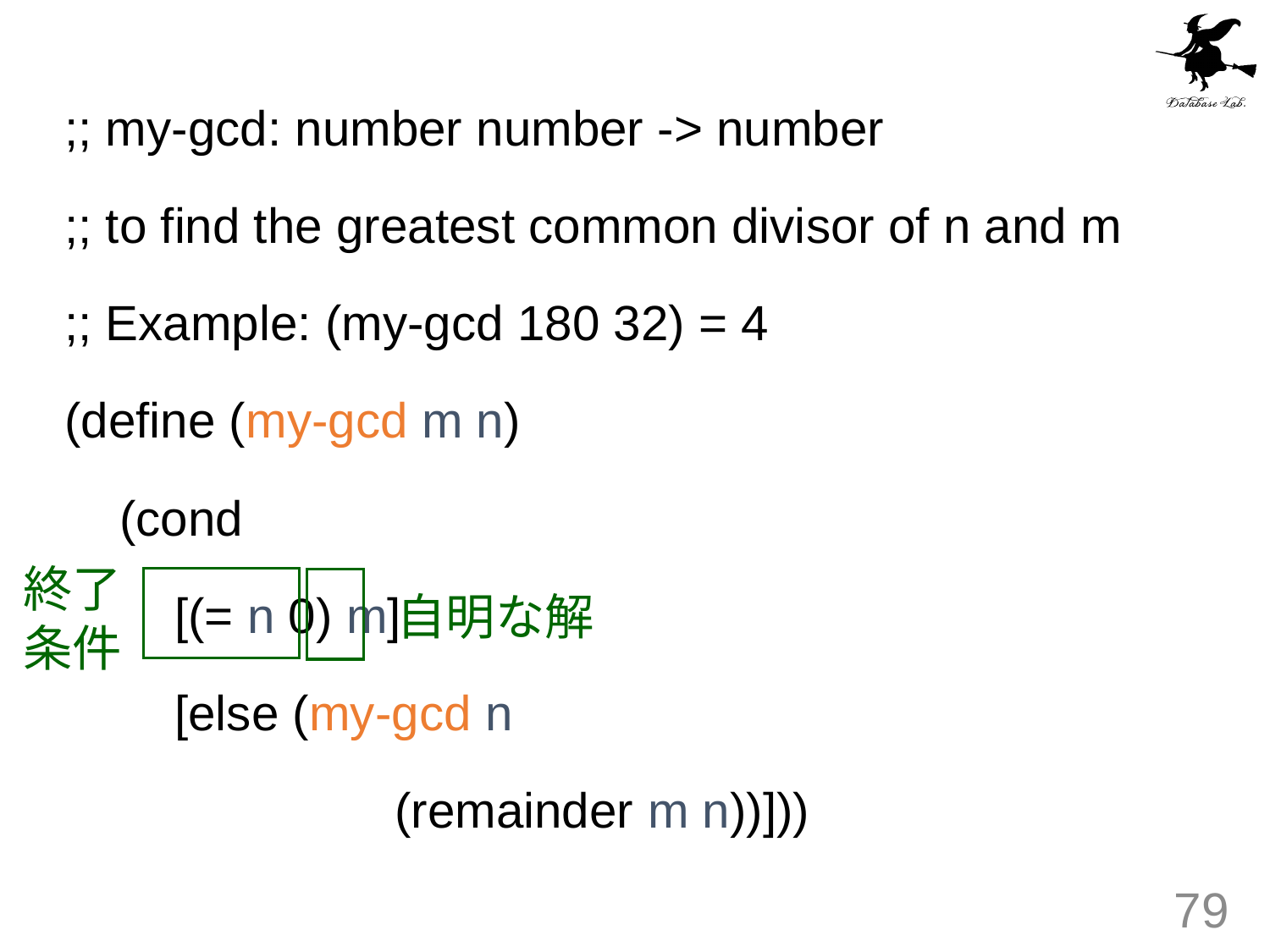

;; my-gcd: number number -> number
;; to find the greatest common divisor of n and m
;; Example: (my-gcd 180 32) = 4
(define (my-gcd m n)
    (cond
        [(= n 0) m]
        [else (my-gcd n
                        (remainder m n))]))
終了
条件

自明な解
79